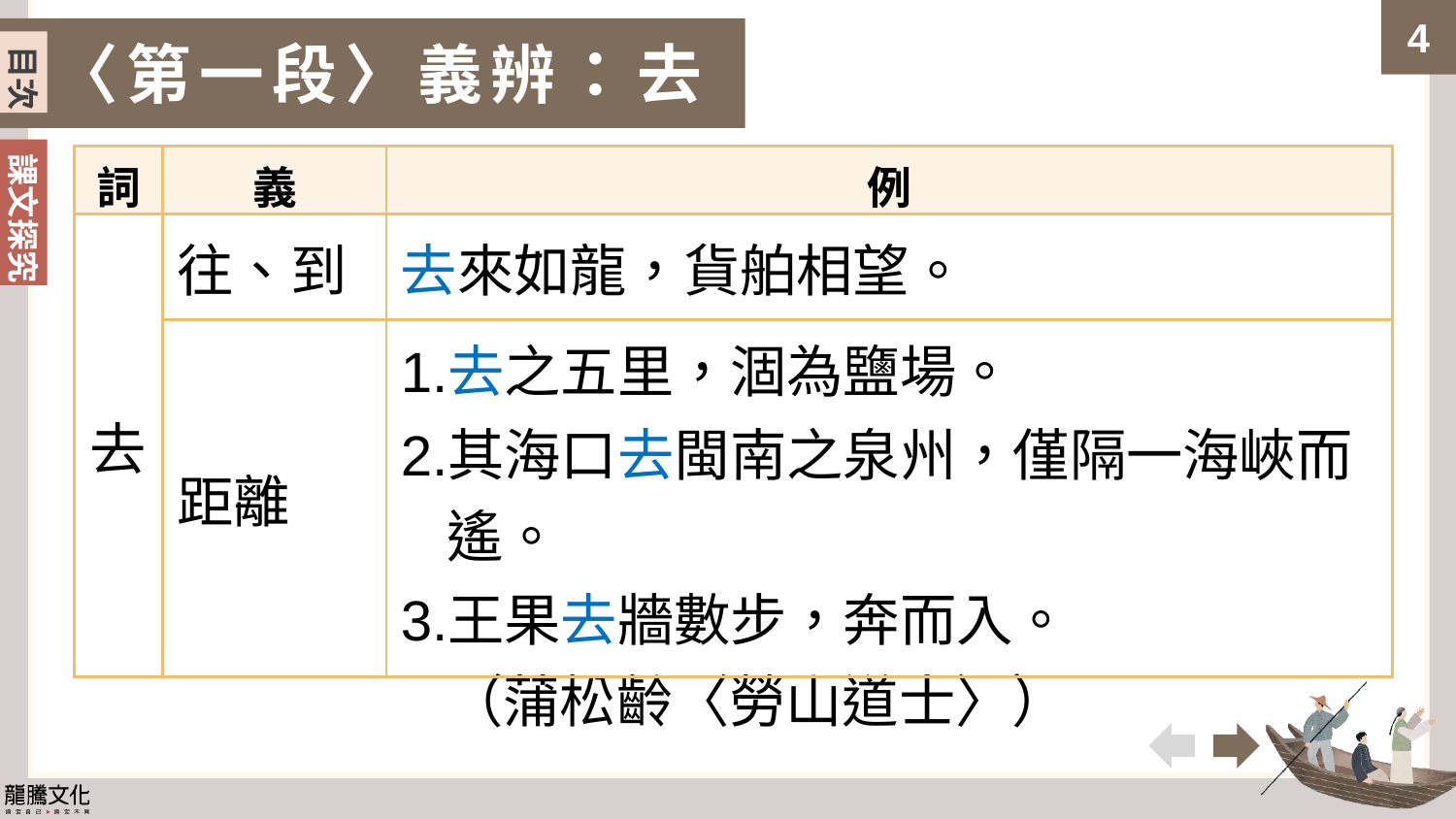

目次

〈第一段〉義辨：去
目次
| 詞 | 義 | 例 |
| --- | --- | --- |
| 去 | 往、到 | 去來如龍，貨舶相望。 |
|  | 距離 | 去之五里，涸為鹽場。 其海口去閩南之泉州，僅隔一海峽而遙。 王果去牆數步，奔而入。 （蒲松齡〈勞山道士〉） |